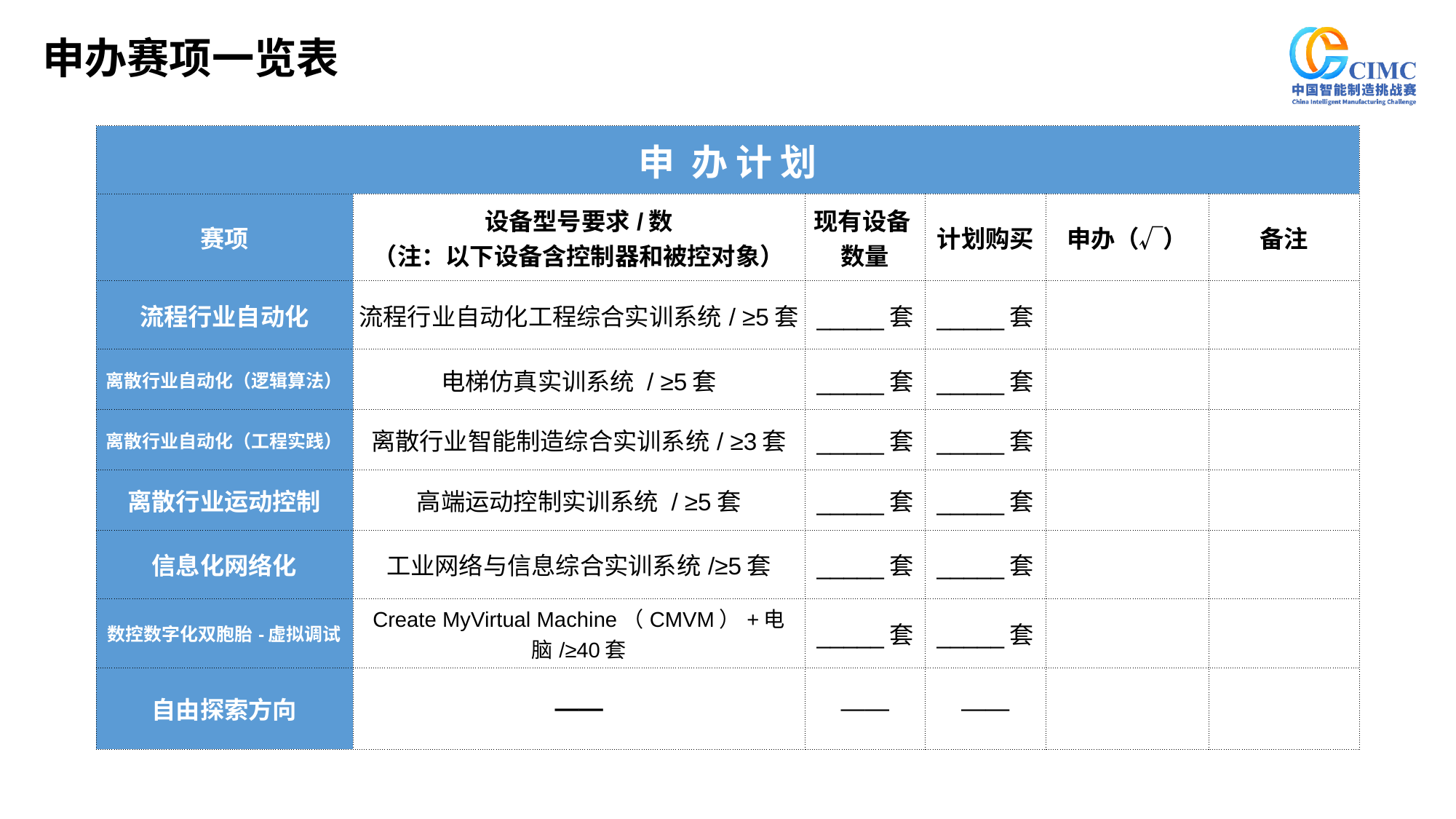

申办赛项一览表
| 申 办 计 划 |  |  |  |  |  |
| --- | --- | --- | --- | --- | --- |
| 赛项 | 设备型号要求/数 （注：以下设备含控制器和被控对象） | 现有设备 数量 | 计划购买 | 申办（√） | 备注 |
| 流程行业自动化 | 流程行业自动化工程综合实训系统/ ≥5套 | \_\_\_\_\_套 | \_\_\_\_\_套 |  |  |
| 离散行业自动化（逻辑算法） | 电梯仿真实训系统 / ≥5套 | \_\_\_\_\_套 | \_\_\_\_\_套 |  |  |
| 离散行业自动化（工程实践） | 离散行业智能制造综合实训系统/ ≥3套 | \_\_\_\_\_套 | \_\_\_\_\_套 |  |  |
| 离散行业运动控制 | 高端运动控制实训系统 / ≥5套 | \_\_\_\_\_套 | \_\_\_\_\_套 |  |  |
| 信息化网络化 | 工业网络与信息综合实训系统/≥5套 | \_\_\_\_\_套 | \_\_\_\_\_套 |  |  |
| 数控数字化双胞胎-虚拟调试 | Create MyVirtual Machine（CMVM）+电脑/≥40套 | \_\_\_\_\_套 | \_\_\_\_\_套 |  |  |
| 自由探索方向 | —— | —— | —— |  |  |